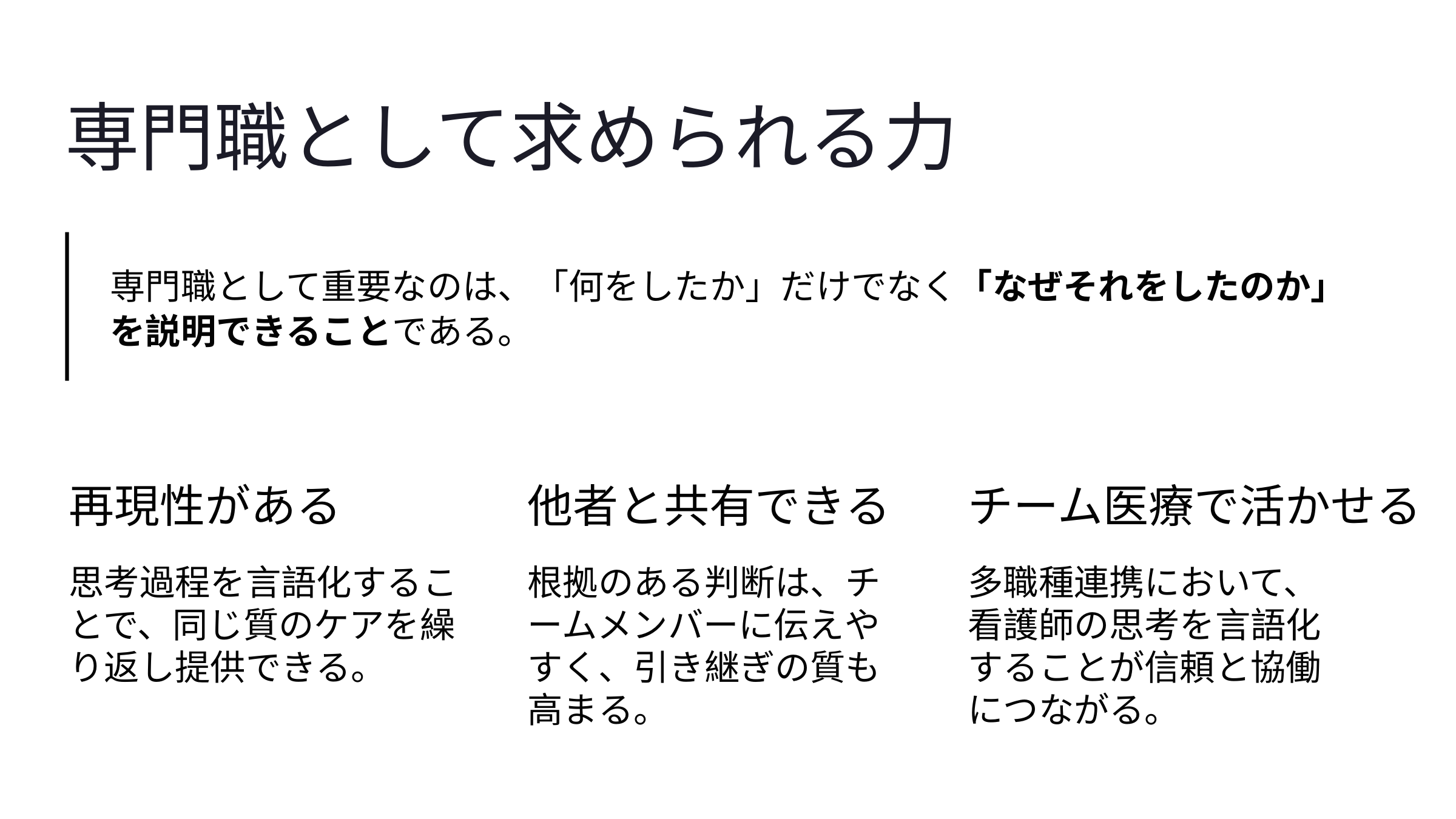

専門職として求められる力

専門職として重要なのは、「何をしたか」だけでなく「なぜそれをしたのか」を説明できることである。
再現性がある
他者と共有できる
チーム医療で活かせる
思考過程を言語化することで、同じ質のケアを繰り返し提供できる。
根拠のある判断は、チームメンバーに伝えやすく、引き継ぎの質も高まる。
多職種連携において、看護師の思考を言語化することが信頼と協働につながる。